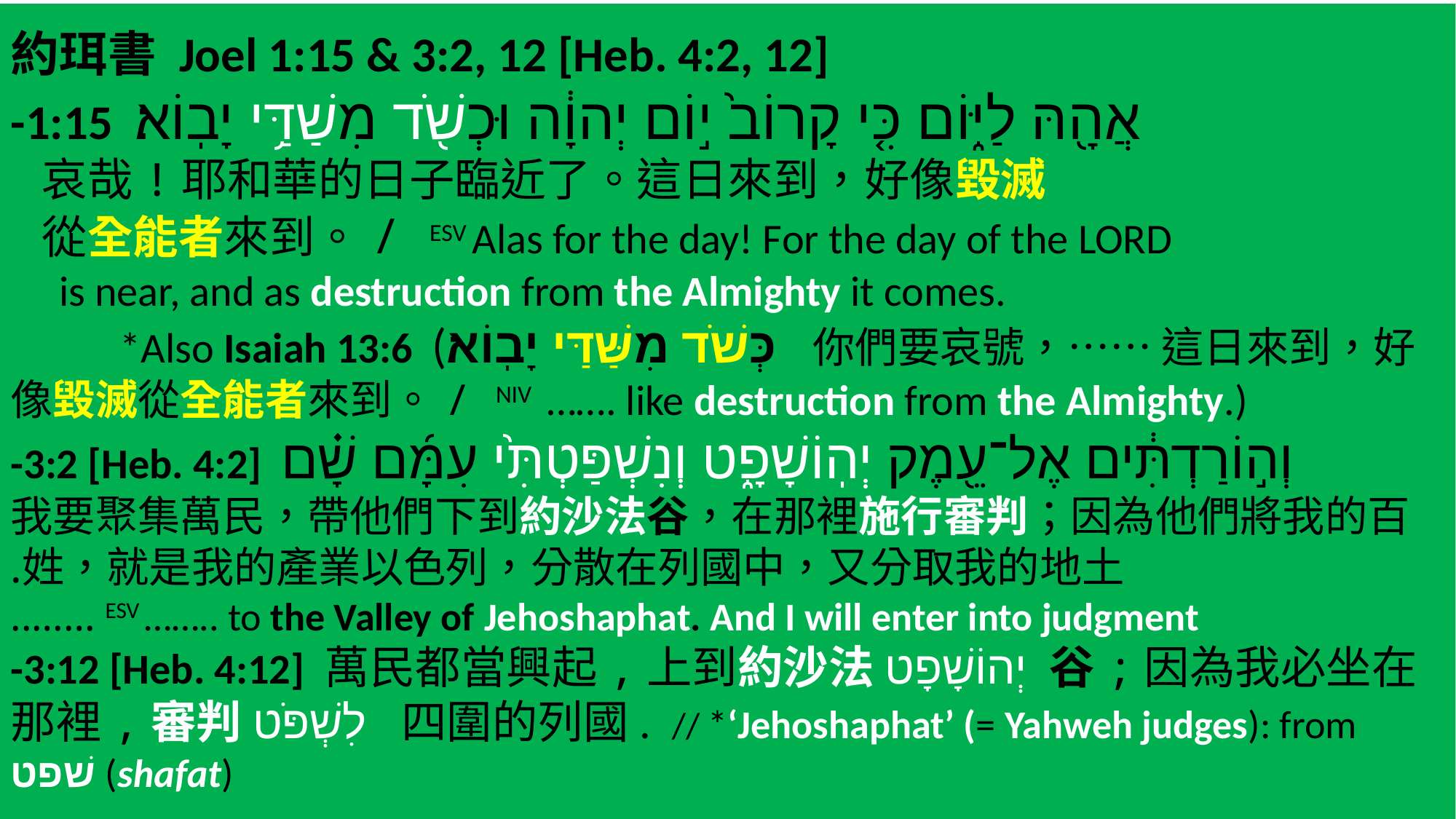

約珥書 Joel 1:15 & 3:2, 12 [Heb. 4:2, 12]
-1:15  אֲהָ֖הּ לַיּ֑וֹם כִּ֤י קָרוֹב֙ י֣וֹם יְהוָ֔ה וּכְשֹׁ֖ד מִשַׁדַּ֥י יָבֽוֹא׃
  哀哉!耶和華的日子臨近了。這日來到，好像毀滅
  從全能者來到。/ ESV Alas for the day! For the day of the LORD
     is near, and as destruction from the Almighty it comes.
	*Also Isaiah 13:6  (כְּשֹׁד מִשַּׁדַּי יָבֽוֹא׃  你們要哀號，…… 這日來到，好像毀滅從全能者來到。/ NIV  ……. like destruction from the Almighty.)
-3:2 [Heb. 4:2]  ‎וְה֣וֹרַדְתִּ֔ים אֶל־עֵ֖מֶק יְהֽוֹשָׁפָ֑ט וְנִשְׁפַּטְתִּ֙י עִמָּ֜ם שָׁ֗ם
我要聚集萬民，帶他們下到約沙法谷，在那裡施行審判；因為他們將我的百姓，就是我的產業以色列，分散在列國中，又分取我的地土.
 ESV …….. to the Valley of Jehoshaphat. And I will enter into judgment ……..
-3:12 [Heb. 4:12] 萬民都當興起,上到約沙法יְהוֹשָׁפָט 谷;因為我必坐在那裡,審判‎לִשְׁפֹּט  四圍的列國.  // *‘Jehoshaphat’ (= Yahweh judges): from שׁפט (shafat)